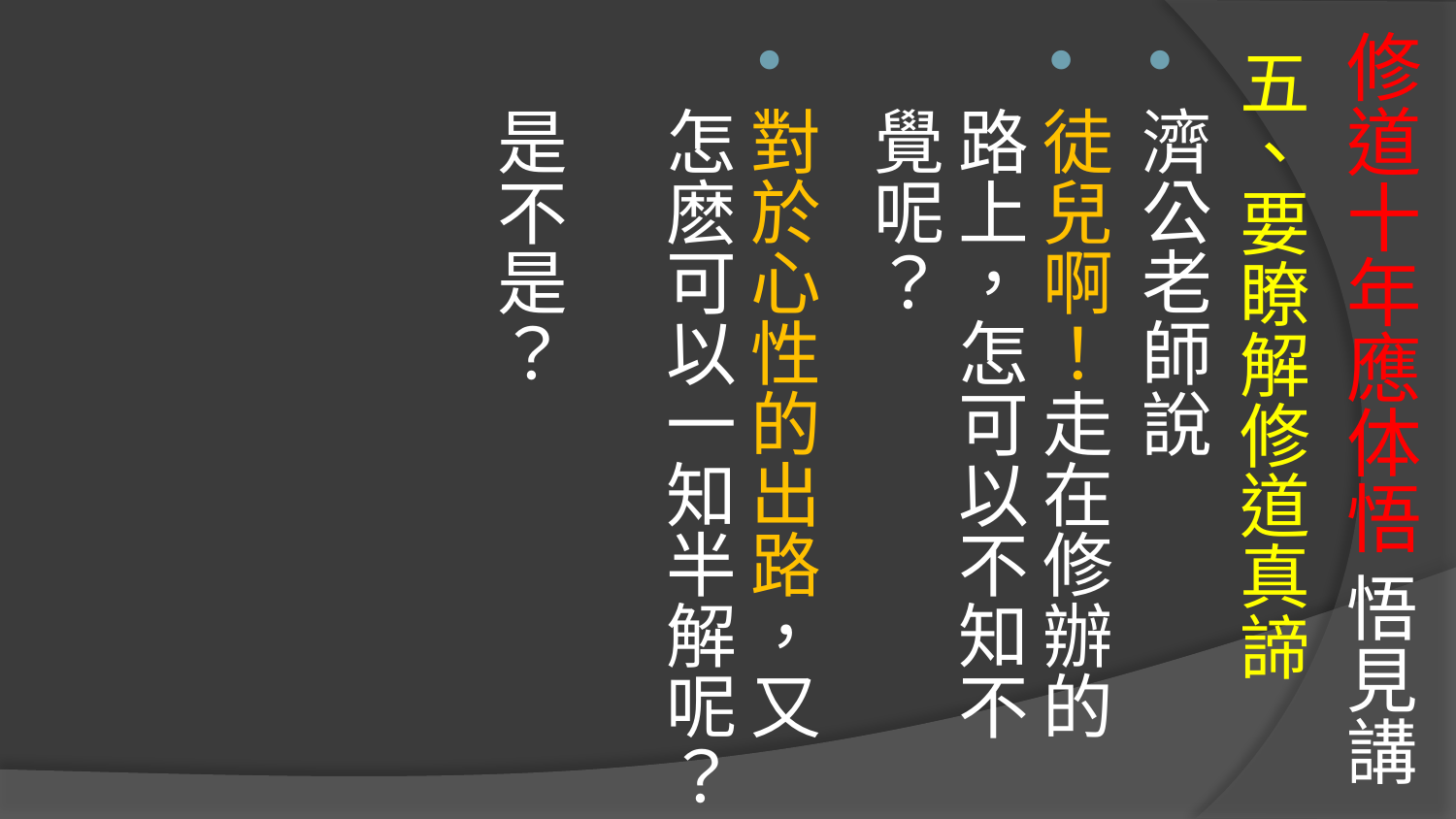

# 修道十年應体悟 悟見講
五、要瞭解修道真諦
濟公老師說
徒兒啊！走在修辦的路上，怎可以不知不覺呢？
對於心性的出路，又怎麽可以一知半解呢？
是不是？